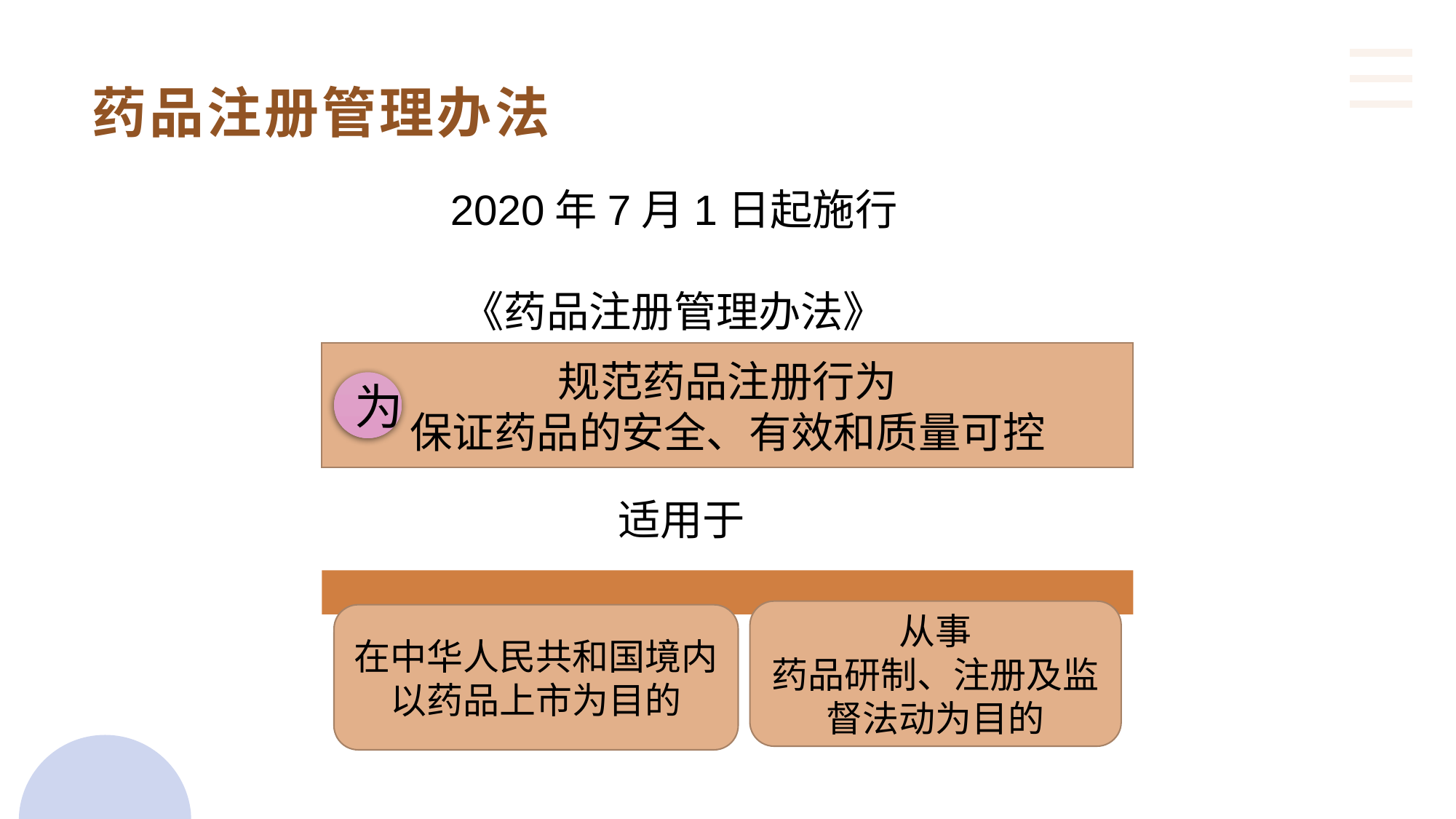

药品注册管理办法
2020年7月1日起施行
《药品注册管理办法》
规范药品注册行为
保证药品的安全、有效和质量可控
为
适用于

从事
药品研制、注册及监督法动为目的
在中华人民共和国境内以药品上市为目的